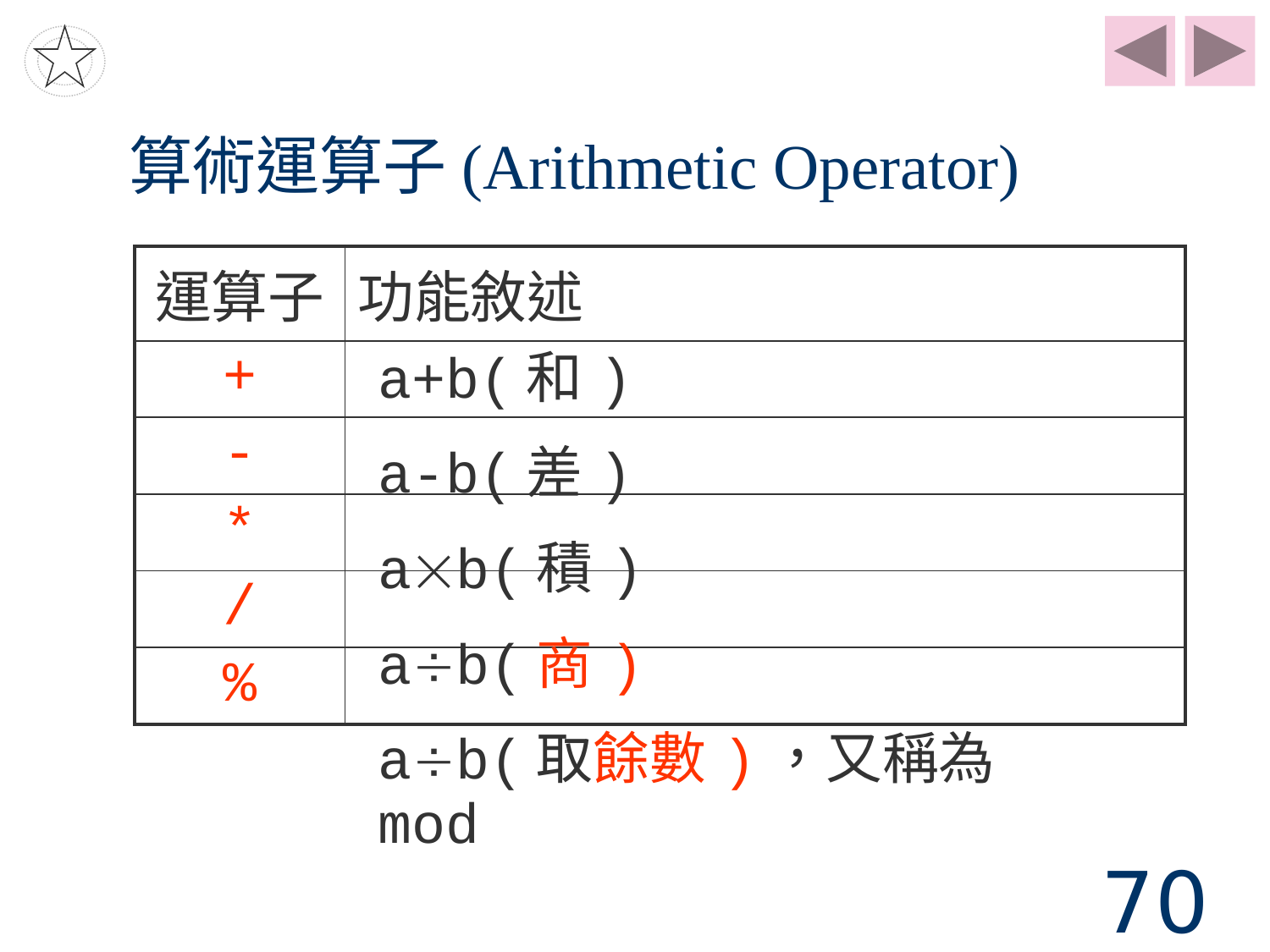

# 算術運算子(Arithmetic Operator)
| 運算子 | 功能敘述 |
| --- | --- |
| + |  |
| - |  |
| \* |  |
| / |  |
| % |  |

| a+b(和) |
| --- |
| a-b(差) |
| a×b(積) |
| a÷b(商) |
| a÷b(取餘數)，又稱為mod |
70